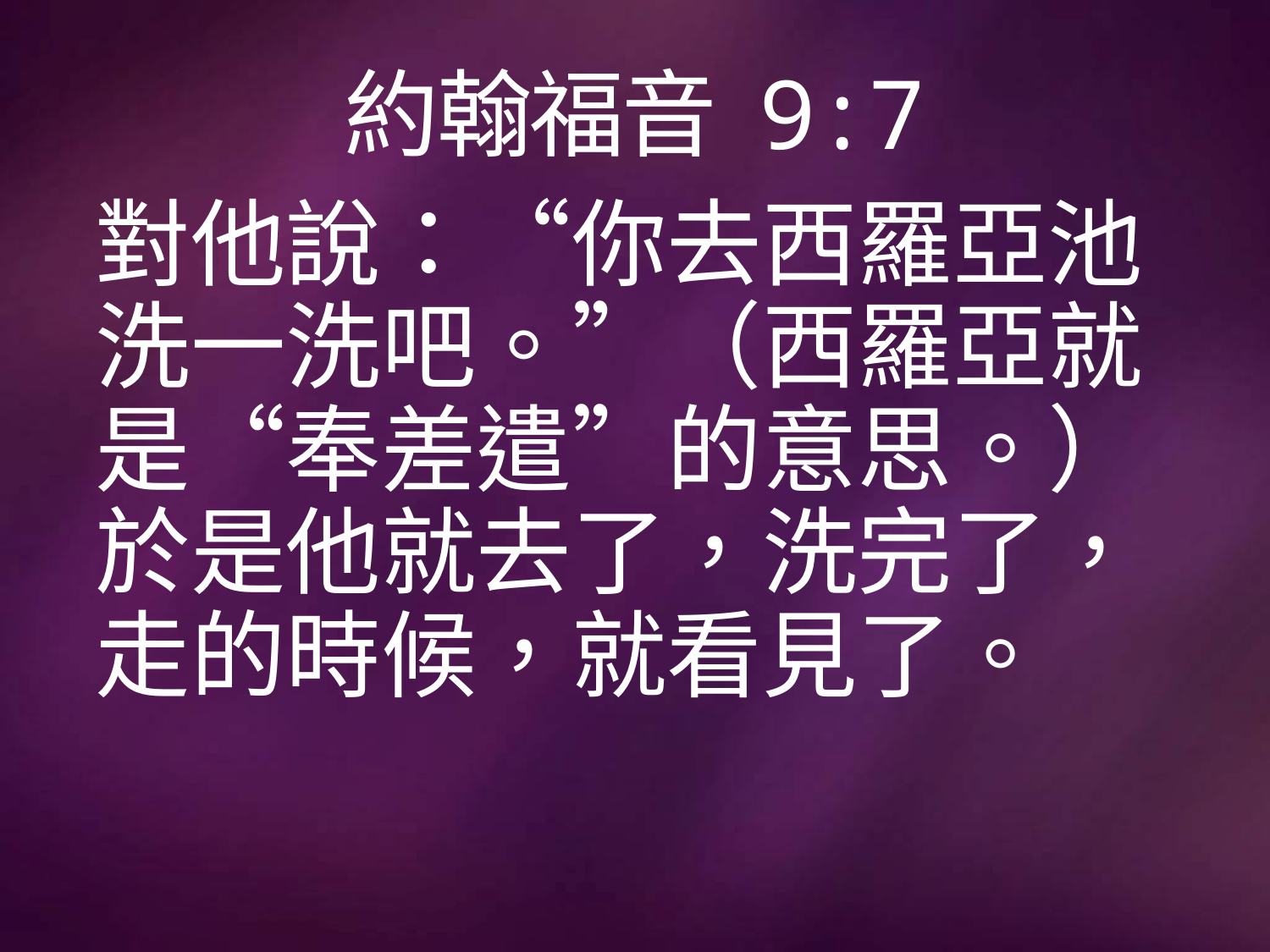

# 約翰福音 9:7
對他說：“你去西羅亞池洗一洗吧。”（西羅亞就是“奉差遣”的意思。）於是他就去了，洗完了，走的時候，就看見了。